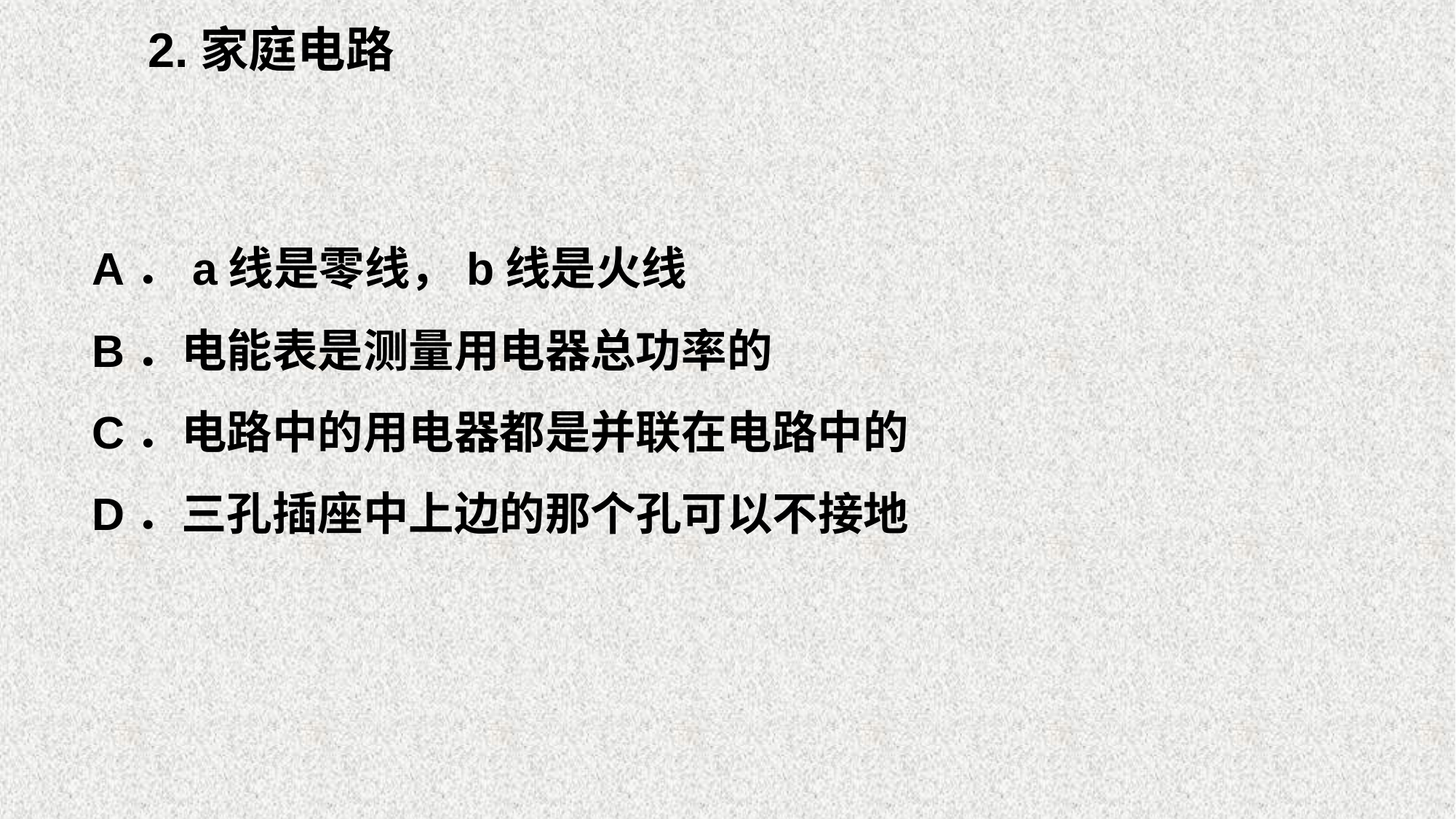

2.家庭电路
A．a线是零线，b线是火线
B．电能表是测量用电器总功率的
C．电路中的用电器都是并联在电路中的
D．三孔插座中上边的那个孔可以不接地